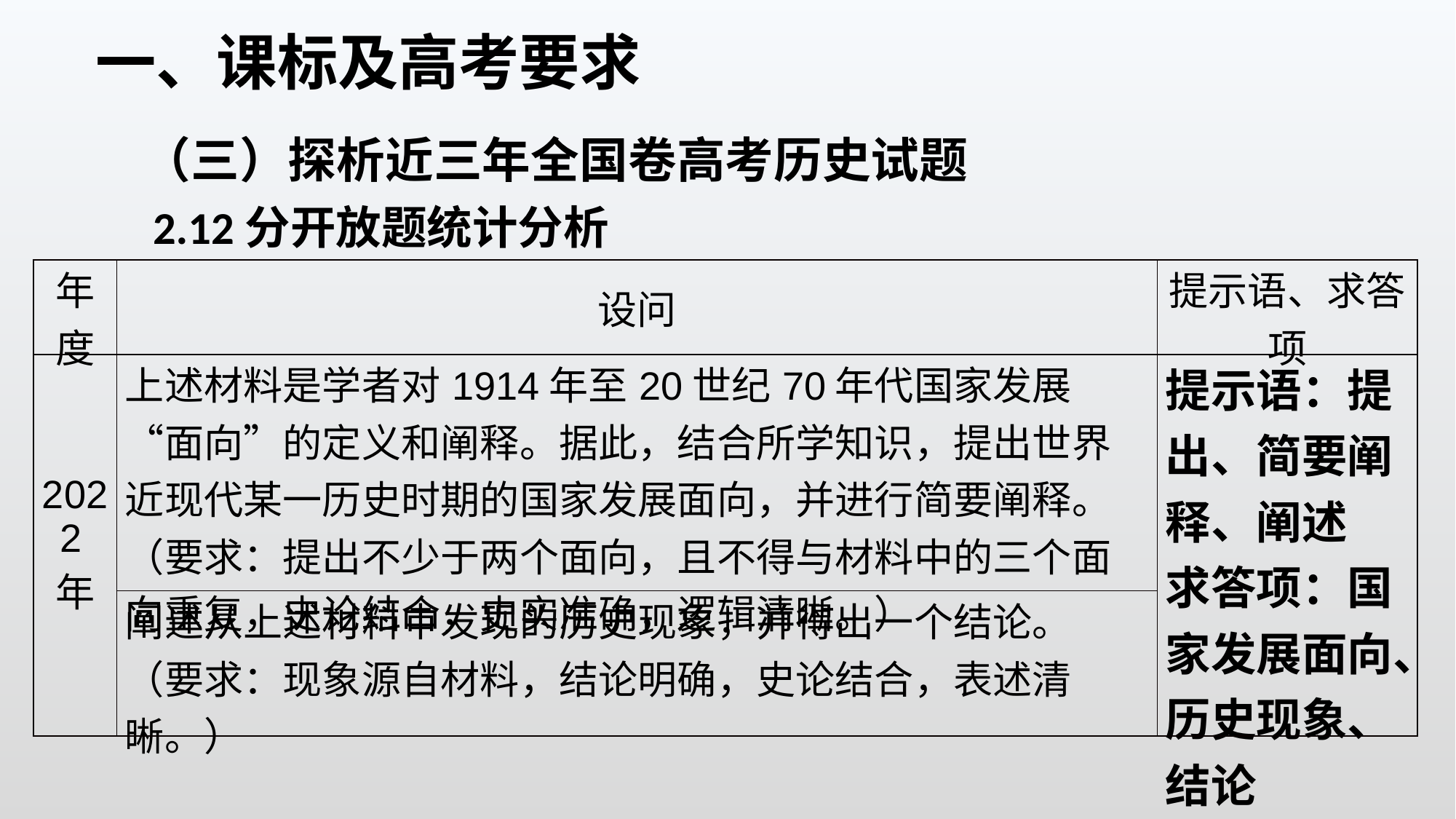

一、课标及高考要求
（三）探析近三年全国卷高考历史试题
2.12分开放题统计分析
| 年度 | 设问 | 提示语、求答项 |
| --- | --- | --- |
| 2022年 | 上述材料是学者对1914年至20世纪70年代国家发展“面向”的定义和阐释。据此，结合所学知识，提出世界近现代某一历史时期的国家发展面向，并进行简要阐释。（要求：提出不少于两个面向，且不得与材料中的三个面向重复，史论结合，史实准确，逻辑清晰。） | 提示语：提出、简要阐释、阐述 求答项：国家发展面向、历史现象、结论 |
|  | 阐述从上述材料中发现的历史现象，并得出一个结论。（要求：现象源自材料，结论明确，史论结合，表述清晰。） |  |